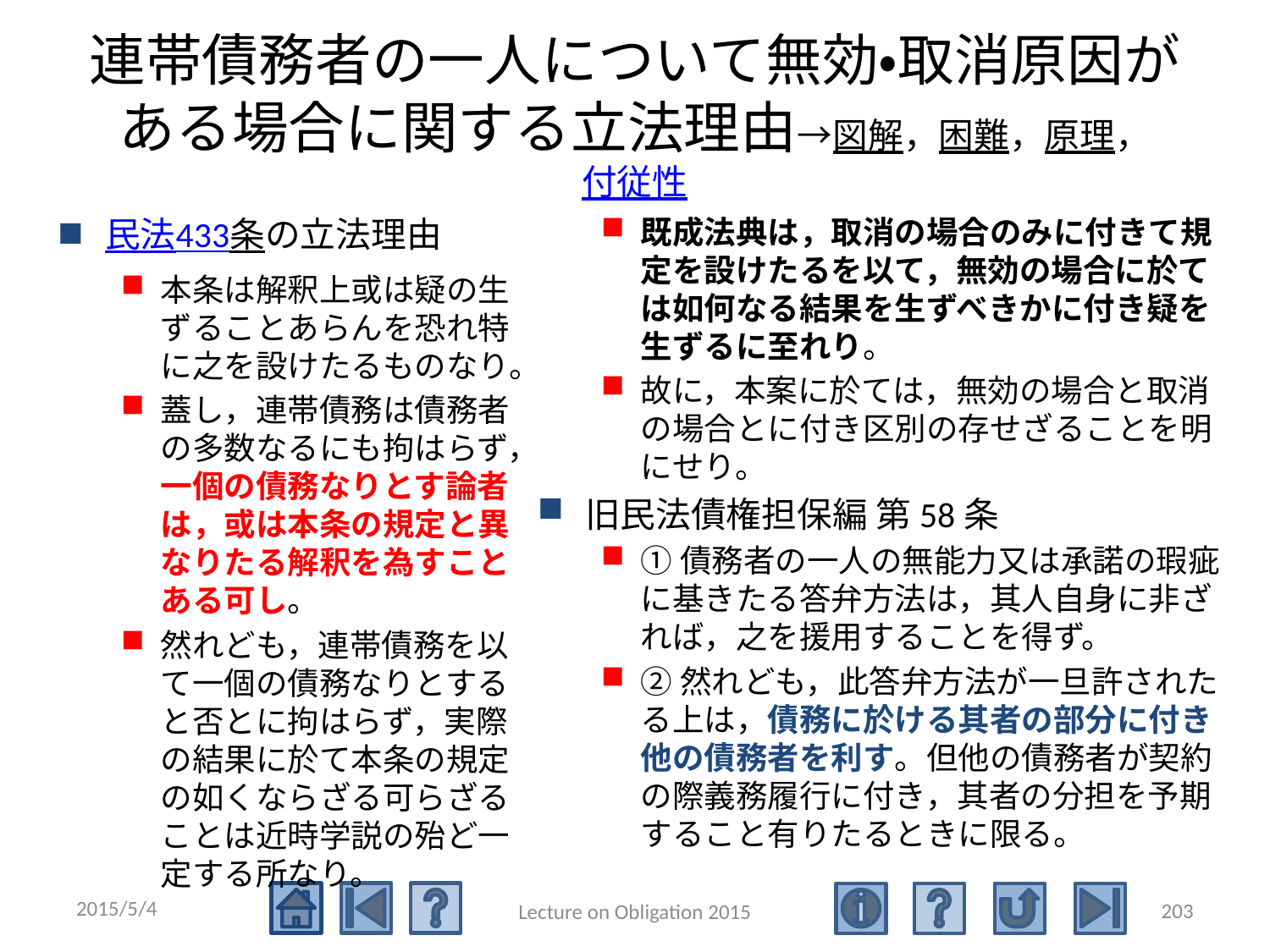

# 連帯債務者の一人について無効・取消原因がある場合に関する立法理由→図解，困難，原理，付従性
民法433条の立法理由
本条は解釈上或は疑の生ずることあらんを恐れ特に之を設けたるものなり。
蓋し，連帯債務は債務者の多数なるにも拘はらず，一個の債務なりとす論者は，或は本条の規定と異なりたる解釈を為すことある可し。
然れども，連帯債務を以て一個の債務なりとすると否とに拘はらず，実際の結果に於て本条の規定の如くならざる可らざることは近時学説の殆ど一定する所なり。
既成法典は，取消の場合のみに付きて規定を設けたるを以て，無効の場合に於ては如何なる結果を生ずべきかに付き疑を生ずるに至れり。
故に，本案に於ては，無効の場合と取消の場合とに付き区別の存せざることを明にせり。
旧民法債権担保編 第58条
①債務者の一人の無能力又は承諾の瑕疵に基きたる答弁方法は，其人自身に非ざれば，之を援用することを得ず。
②然れども，此答弁方法が一旦許されたる上は，債務に於ける其者の部分に付き他の債務者を利す。但他の債務者が契約の際義務履行に付き，其者の分担を予期すること有りたるときに限る。
2015/5/4
203
Lecture on Obligation 2015